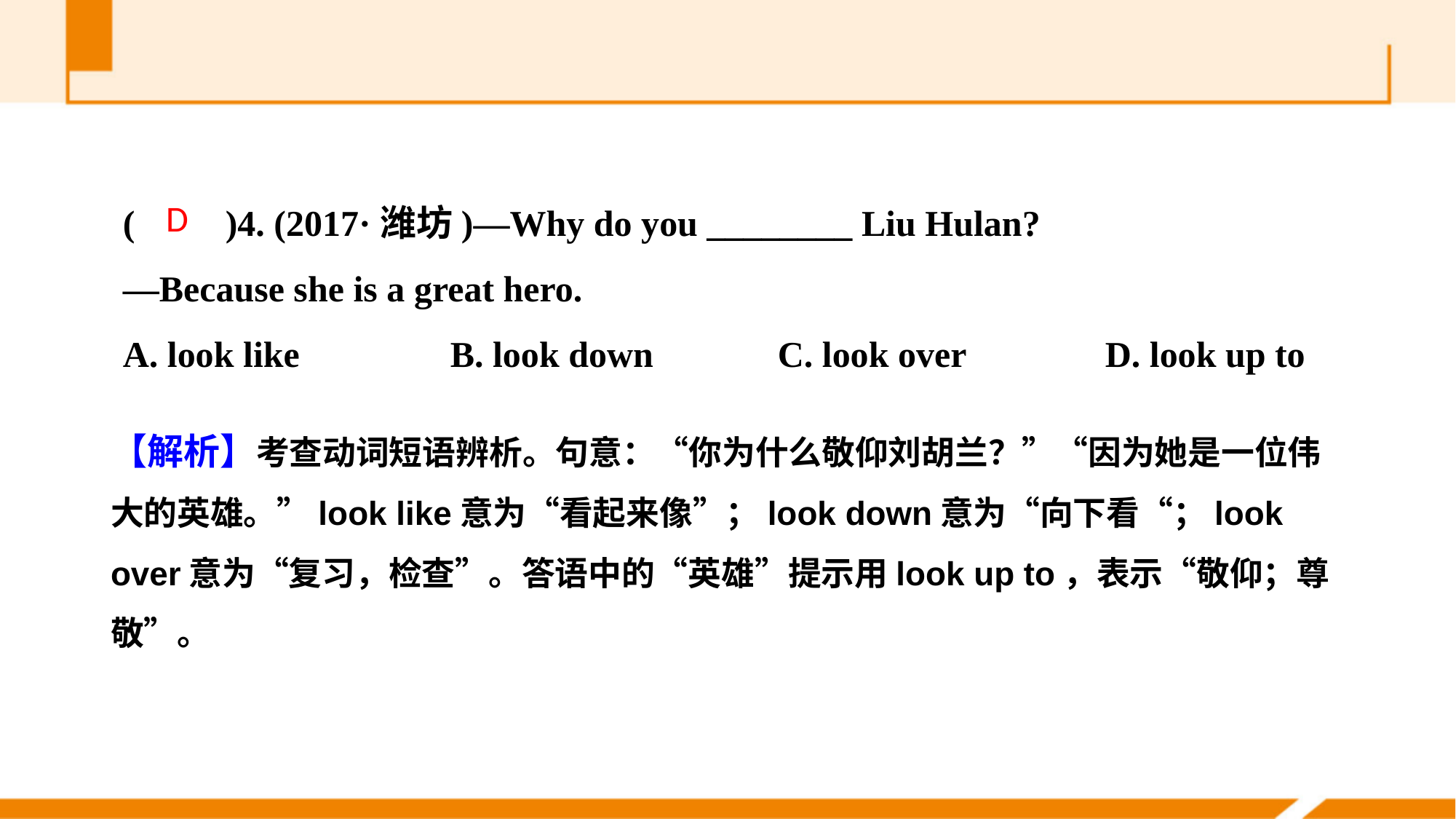

(　　)4. (2017·潍坊)—Why do you ________ Liu Hulan?
—Because she is a great hero.
A. look like  		B. look down		C. look over  		D. look up to
D
【解析】考查动词短语辨析。句意：“你为什么敬仰刘胡兰？”“因为她是一位伟大的英雄。”look like意为“看起来像”；look down意为“向下看“；look over意为“复习，检查”。答语中的“英雄”提示用look up to，表示“敬仰；尊敬”。